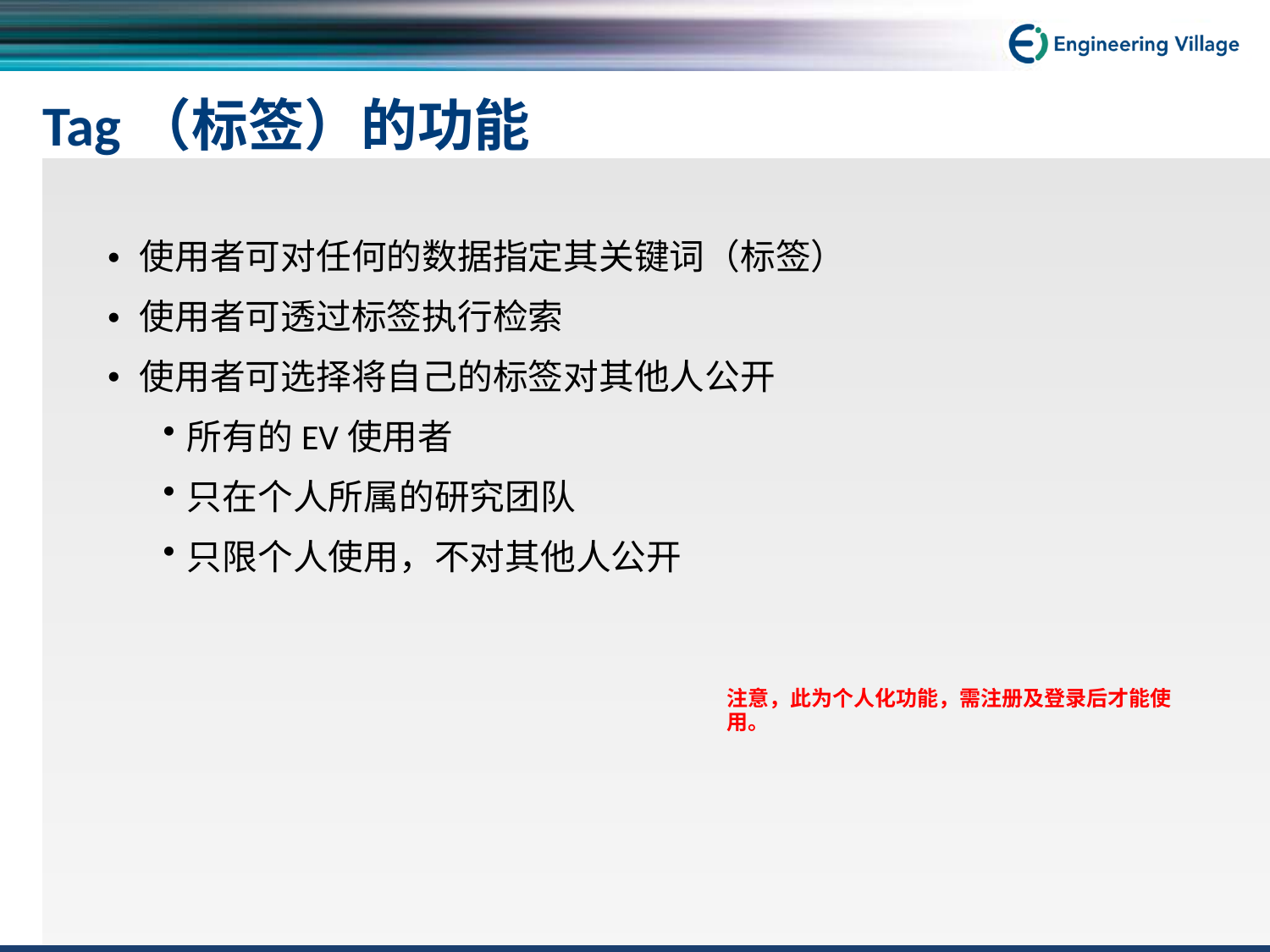

# Tag（标签）的功能
使用者可对任何的数据指定其关键词（标签）
使用者可透过标签执行检索
使用者可选择将自己的标签对其他人公开
所有的EV使用者
只在个人所属的研究团队
只限个人使用，不对其他人公开

注意，此为个人化功能，需注册及登录后才能使用。